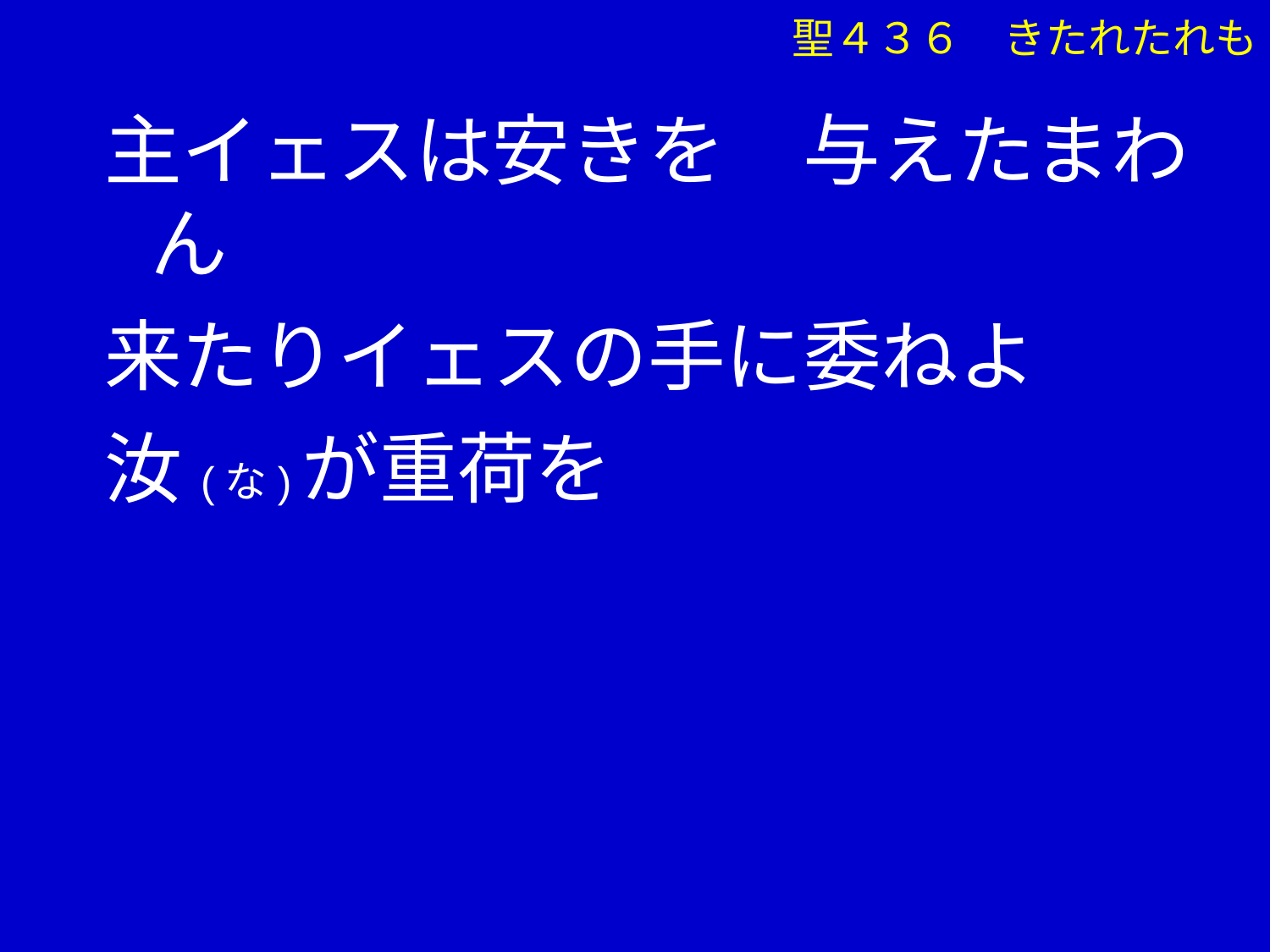

主イェスは安きを　与えたまわん
来たりイェスの手に委ねよ
汝(な)が重荷を

聖４３６　きたれたれも